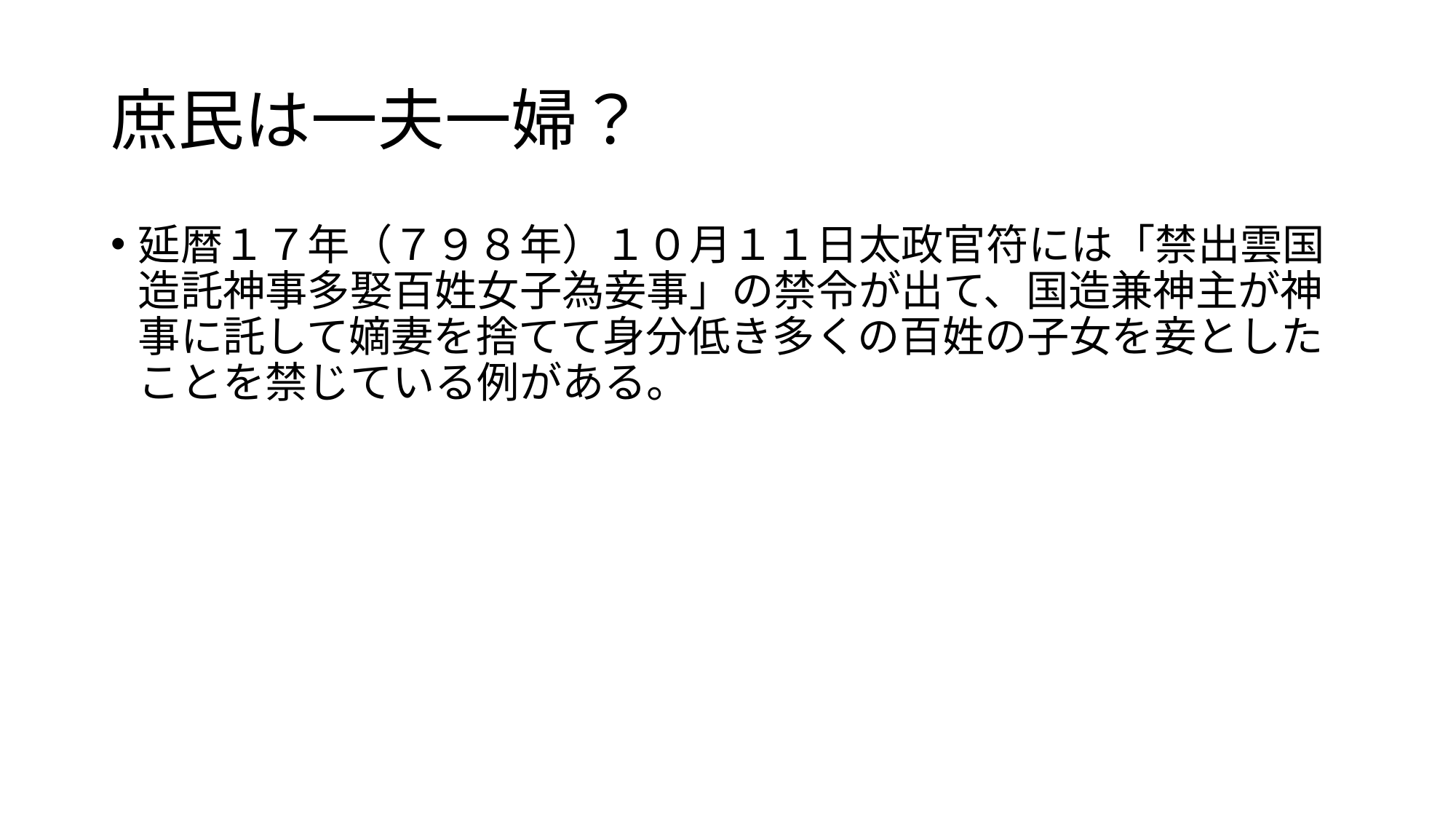

# 庶民は一夫一婦？
延暦１７年（７９８年）１０月１１日太政官符には「禁出雲国造託神事多娶百姓女子為妾事」の禁令が出て、国造兼神主が神事に託して嫡妻を捨てて身分低き多くの百姓の子女を妾としたことを禁じている例がある。